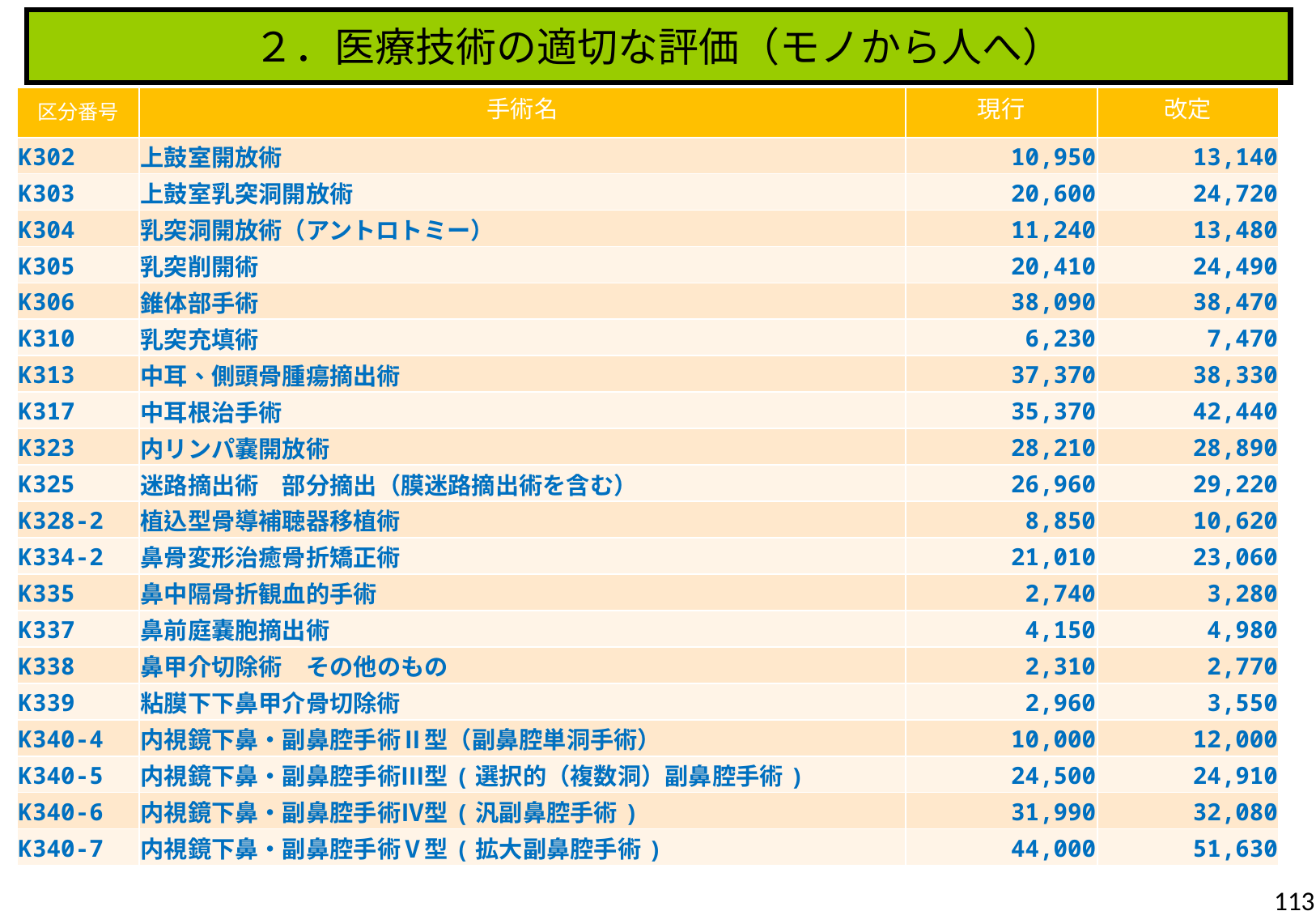

２．医療技術の適切な評価（モノから人へ）
| 区分番号 | 手術名 | 現行 | 改定 |
| --- | --- | --- | --- |
| K302 | 上鼓室開放術 | 10,950 | 13,140 |
| K303 | 上鼓室乳突洞開放術 | 20,600 | 24,720 |
| K304 | 乳突洞開放術（アントロトミー） | 11,240 | 13,480 |
| K305 | 乳突削開術 | 20,410 | 24,490 |
| K306 | 錐体部手術 | 38,090 | 38,470 |
| K310 | 乳突充填術 | 6,230 | 7,470 |
| K313 | 中耳、側頭骨腫瘍摘出術 | 37,370 | 38,330 |
| K317 | 中耳根治手術 | 35,370 | 42,440 |
| K323 | 内リンパ嚢開放術 | 28,210 | 28,890 |
| K325 | 迷路摘出術　部分摘出（膜迷路摘出術を含む） | 26,960 | 29,220 |
| K328-2 | 植込型骨導補聴器移植術 | 8,850 | 10,620 |
| K334-2 | 鼻骨変形治癒骨折矯正術 | 21,010 | 23,060 |
| K335 | 鼻中隔骨折観血的手術 | 2,740 | 3,280 |
| K337 | 鼻前庭嚢胞摘出術 | 4,150 | 4,980 |
| K338 | 鼻甲介切除術　その他のもの | 2,310 | 2,770 |
| K339 | 粘膜下下鼻甲介骨切除術 | 2,960 | 3,550 |
| K340-4 | 内視鏡下鼻・副鼻腔手術Ⅱ型（副鼻腔単洞手術） | 10,000 | 12,000 |
| K340-5 | 内視鏡下鼻・副鼻腔手術Ⅲ型(選択的（複数洞）副鼻腔手術) | 24,500 | 24,910 |
| K340-6 | 内視鏡下鼻・副鼻腔手術Ⅳ型(汎副鼻腔手術) | 31,990 | 32,080 |
| K340-7 | 内視鏡下鼻・副鼻腔手術Ⅴ型(拡大副鼻腔手術) | 44,000 | 51,630 |
113